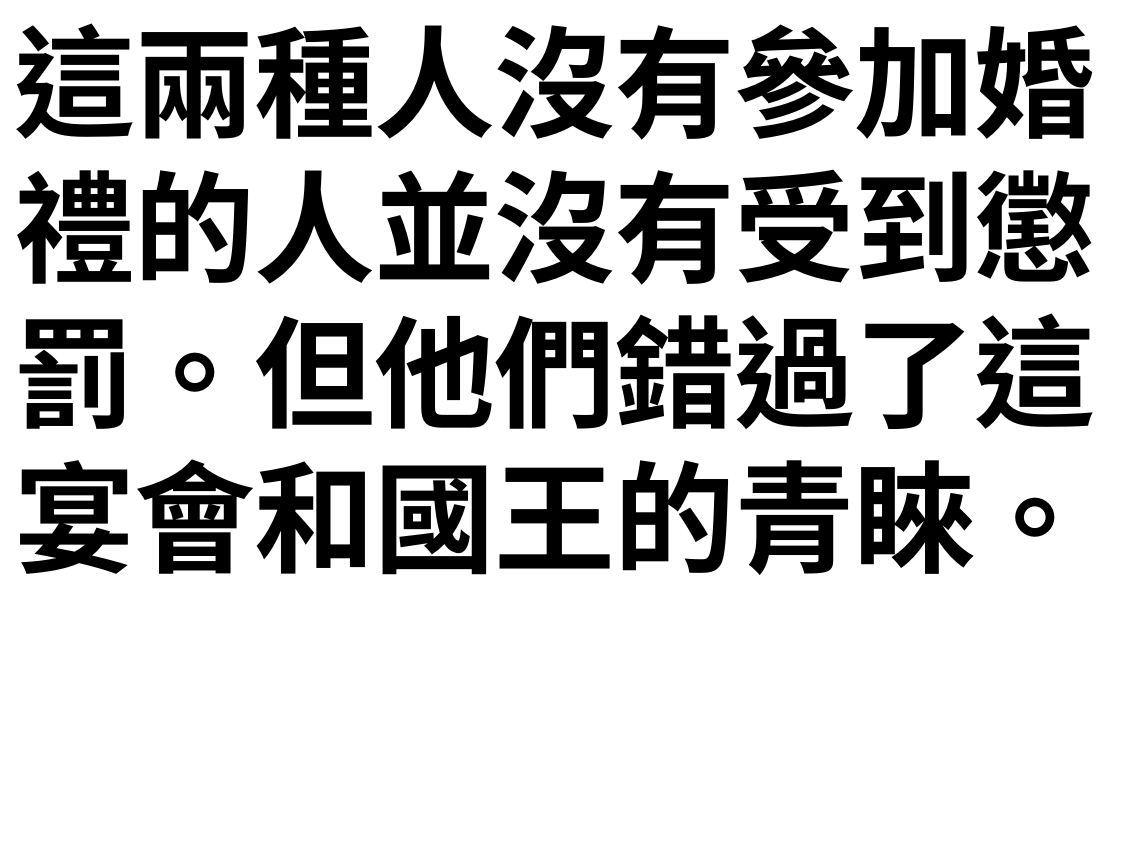

這兩種人沒有參加婚禮的人並沒有受到懲罰。但他們錯過了這宴會和國王的青睞。